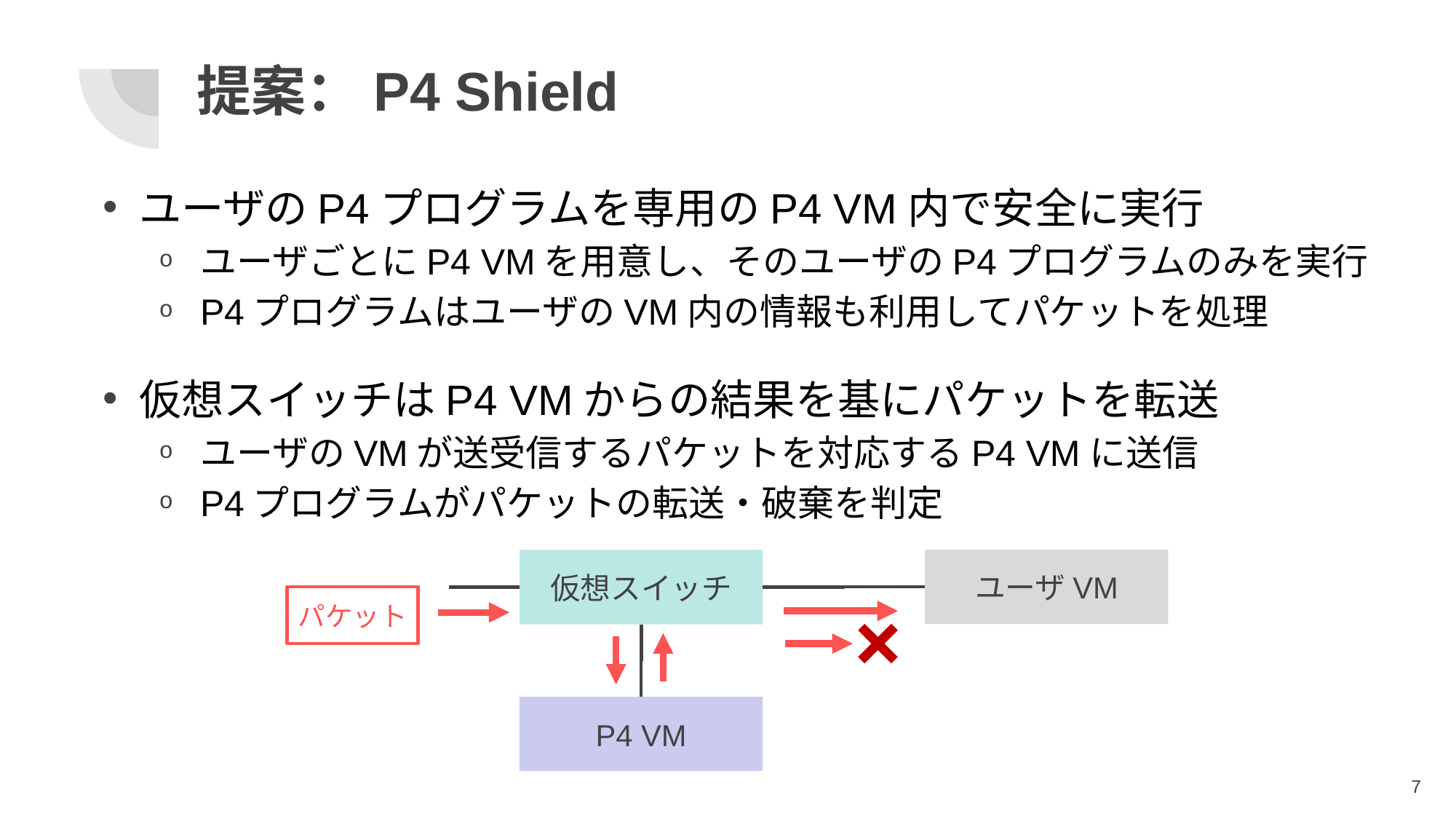

# 提案：P4 Shield
ユーザのP4プログラムを専用のP4 VM内で安全に実行
ユーザごとにP4 VMを用意し、そのユーザのP4プログラムのみを実行
P4プログラムはユーザのVM内の情報も利用してパケットを処理

仮想スイッチはP4 VMからの結果を基にパケットを転送
ユーザのVMが送受信するパケットを対応するP4 VMに送信
P4プログラムがパケットの転送・破棄を判定
ユーザVM
仮想スイッチ
パケット

P4 VM
7